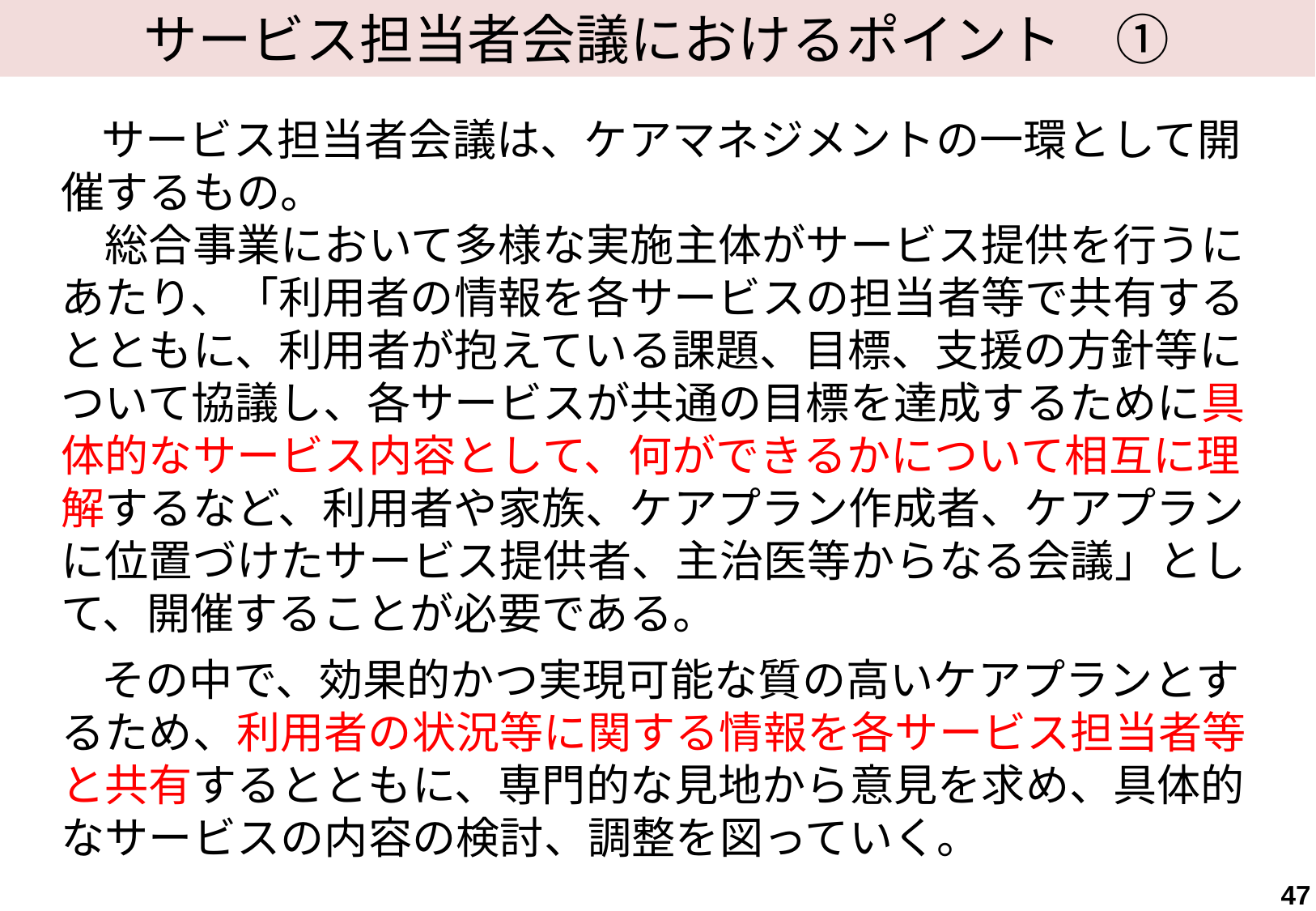

サービス担当者会議におけるポイント　①
　サービス担当者会議は、ケアマネジメントの一環として開催するもの。
　総合事業において多様な実施主体がサービス提供を行うにあたり、「利用者の情報を各サービスの担当者等で共有するとともに、利用者が抱えている課題、目標、支援の方針等について協議し、各サービスが共通の目標を達成するために具体的なサービス内容として、何ができるかについて相互に理解するなど、利用者や家族、ケアプラン作成者、ケアプランに位置づけたサービス提供者、主治医等からなる会議」として、開催することが必要である。
　その中で、効果的かつ実現可能な質の高いケアプランとするため、利用者の状況等に関する情報を各サービス担当者等と共有するとともに、専門的な見地から意見を求め、具体的なサービスの内容の検討、調整を図っていく。
47